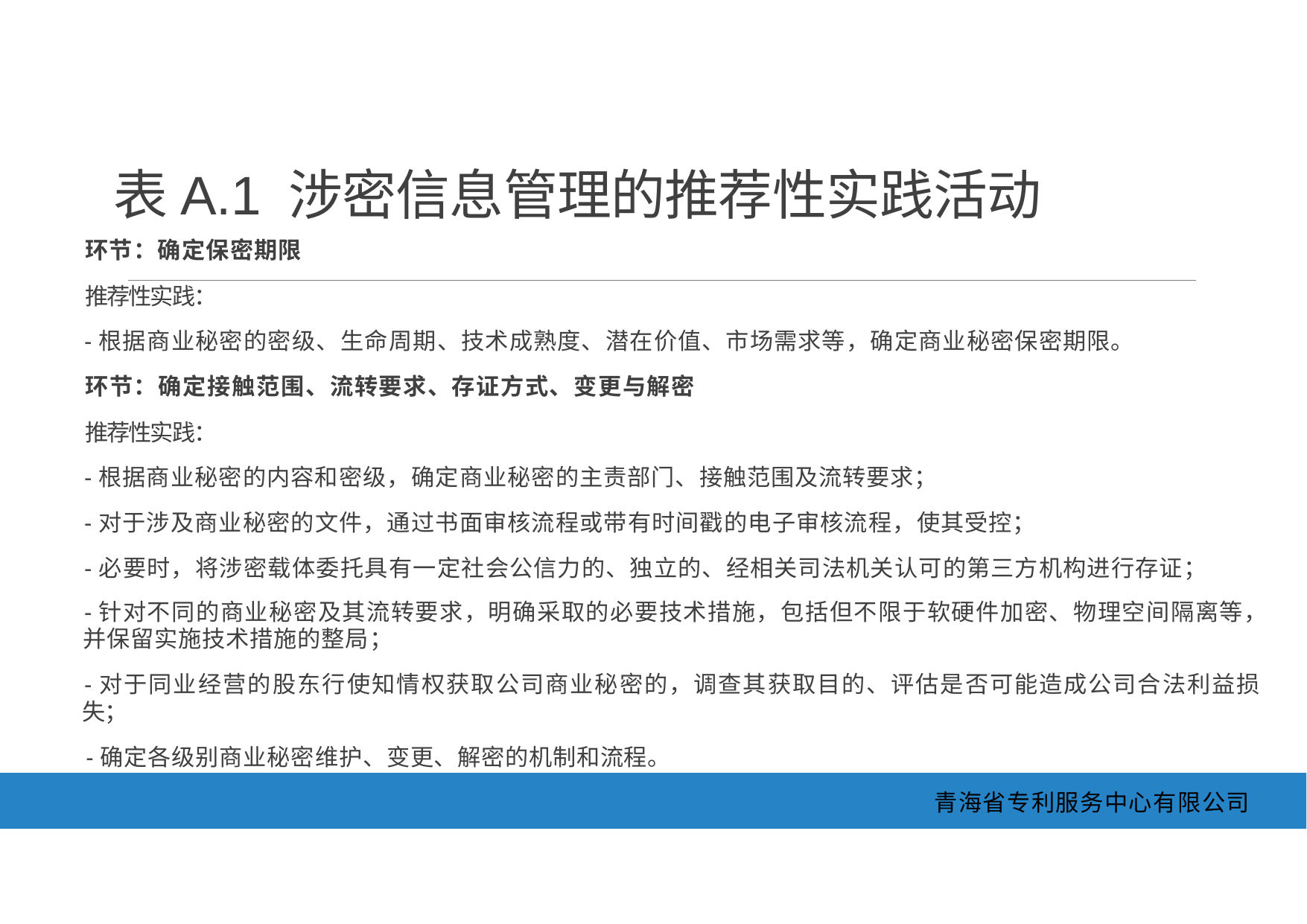

表A.1 涉密信息管理的推荐性实践活动

环节：确定保密期限

推荐性实践：
-根据商业秘密的密级、生命周期、技术成熟度、潜在价值、市场需求等，确定商业秘密保密期限。
环节：确定接触范围、流转要求、存证方式、变更与解密
推荐性实践：
-根据商业秘密的内容和密级，确定商业秘密的主责部门、接触范围及流转要求；
-对于涉及商业秘密的文件，通过书面审核流程或带有时间戳的电子审核流程，使其受控；
-必要时，将涉密载体委托具有一定社会公信力的、独立的、经相关司法机关认可的第三方机构进行存证；
-针对不同的商业秘密及其流转要求，明确采取的必要技术措施，包括但不限于软硬件加密、物理空间隔离等，  并保留实施技术措施的整局；
-对于同业经营的股东行使知情权获取公司商业秘密的，调查其获取目的、评估是否可能造成公司合法利益损  失；

-确定各级别商业秘密维护、变更、解密的机制和流程。

青海省专利服务中心有限公司